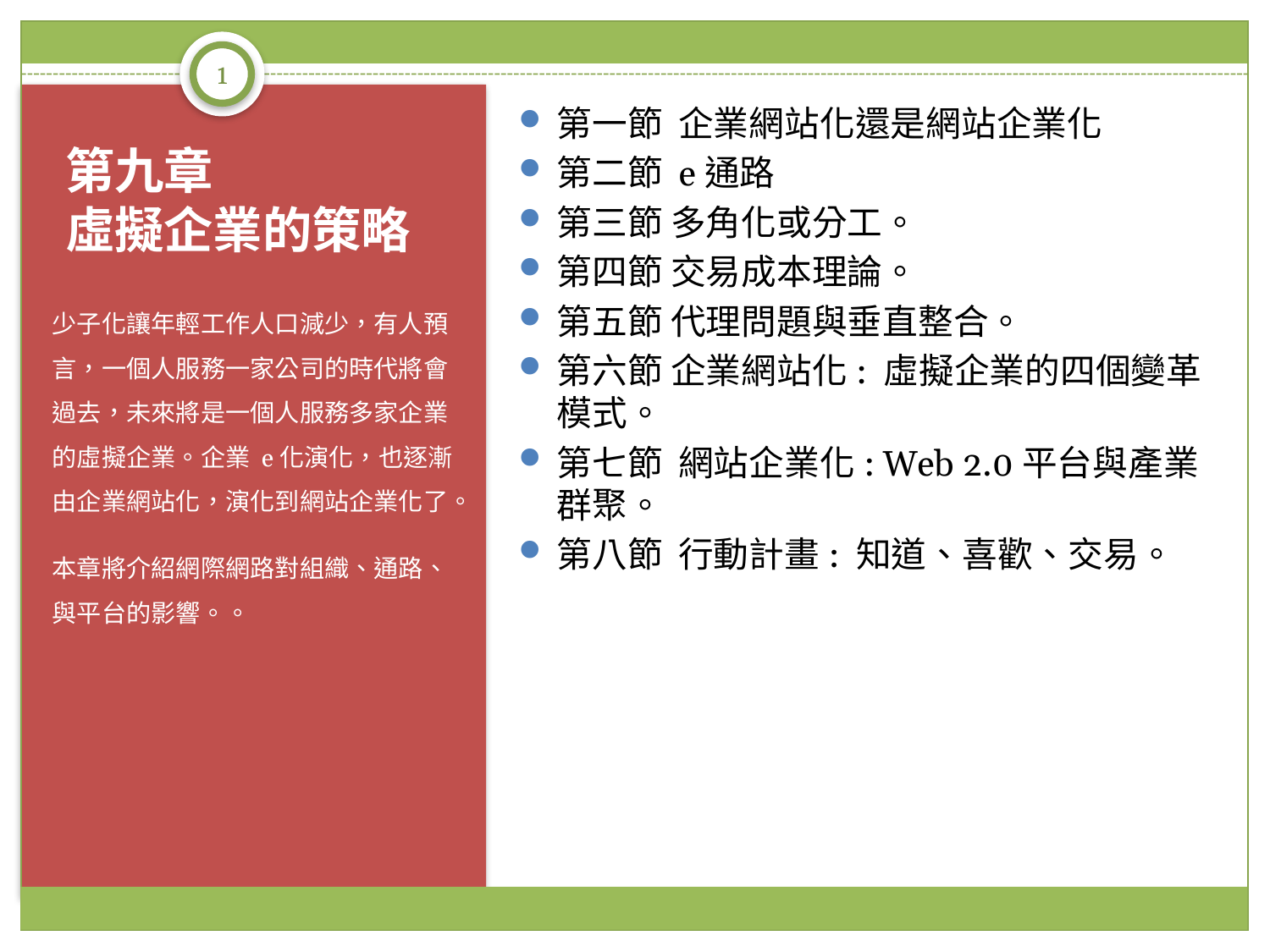

1
第一節  企業網站化還是網站企業化
第二節 e通路
第三節 多角化或分工。
第四節 交易成本理論。
第五節 代理問題與垂直整合。
第六節 企業網站化: 虛擬企業的四個變革模式。
第七節  網站企業化: Web 2.0平台與產業群聚。
第八節  行動計畫: 知道、喜歡、交易。
# 第九章 虛擬企業的策略
少子化讓年輕工作人口減少，有人預言，一個人服務一家公司的時代將會過去，未來將是一個人服務多家企業的虛擬企業。企業 e化演化，也逐漸由企業網站化，演化到網站企業化了。
本章將介紹網際網路對組織、通路、與平台的影響。。